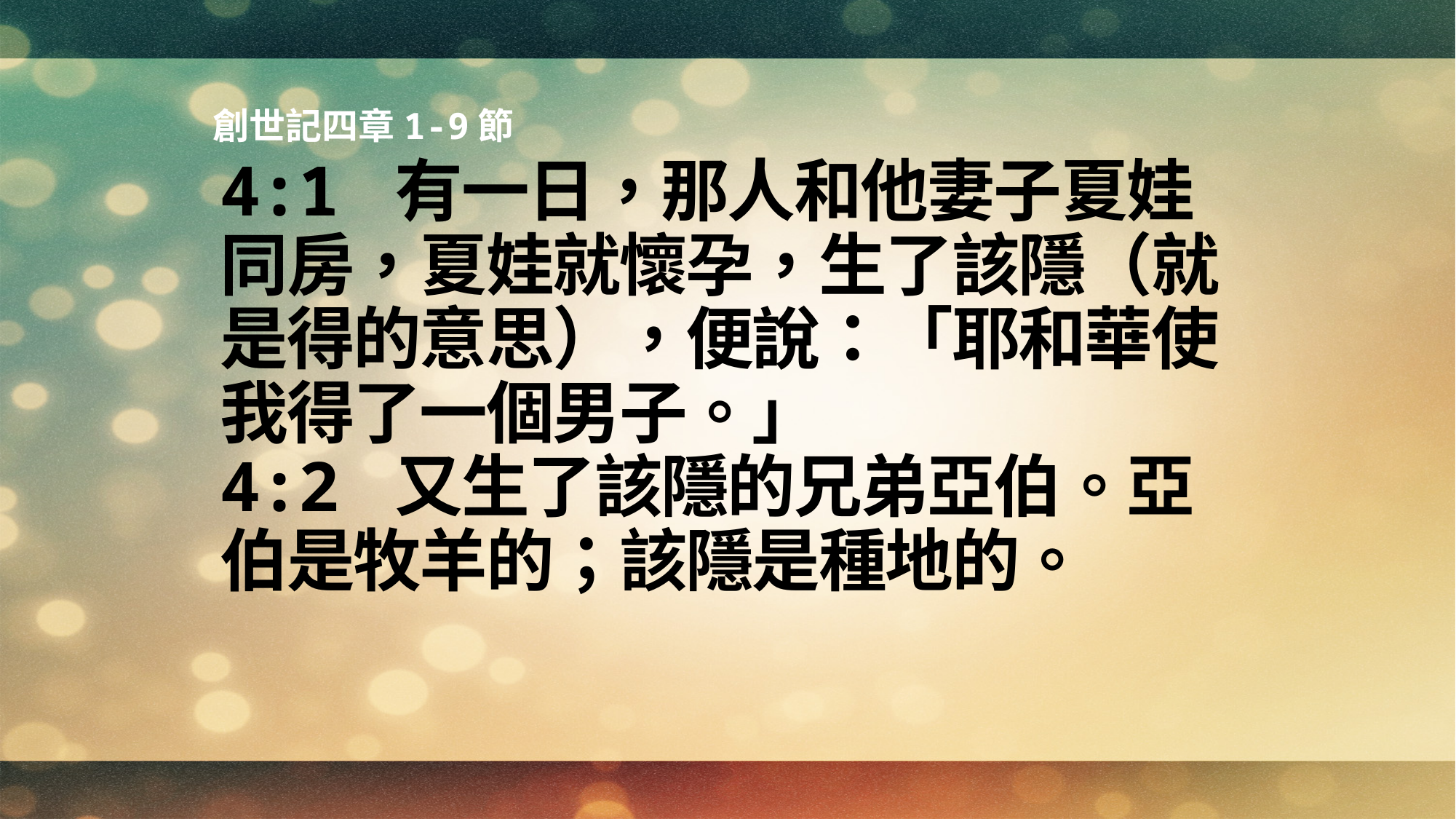

創世記四章1-9節
4:1 有一日，那人和他妻子夏娃同房，夏娃就懷孕，生了該隱（就是得的意思），便說：「耶和華使我得了一個男子。」
4:2 又生了該隱的兄弟亞伯。亞伯是牧羊的；該隱是種地的。